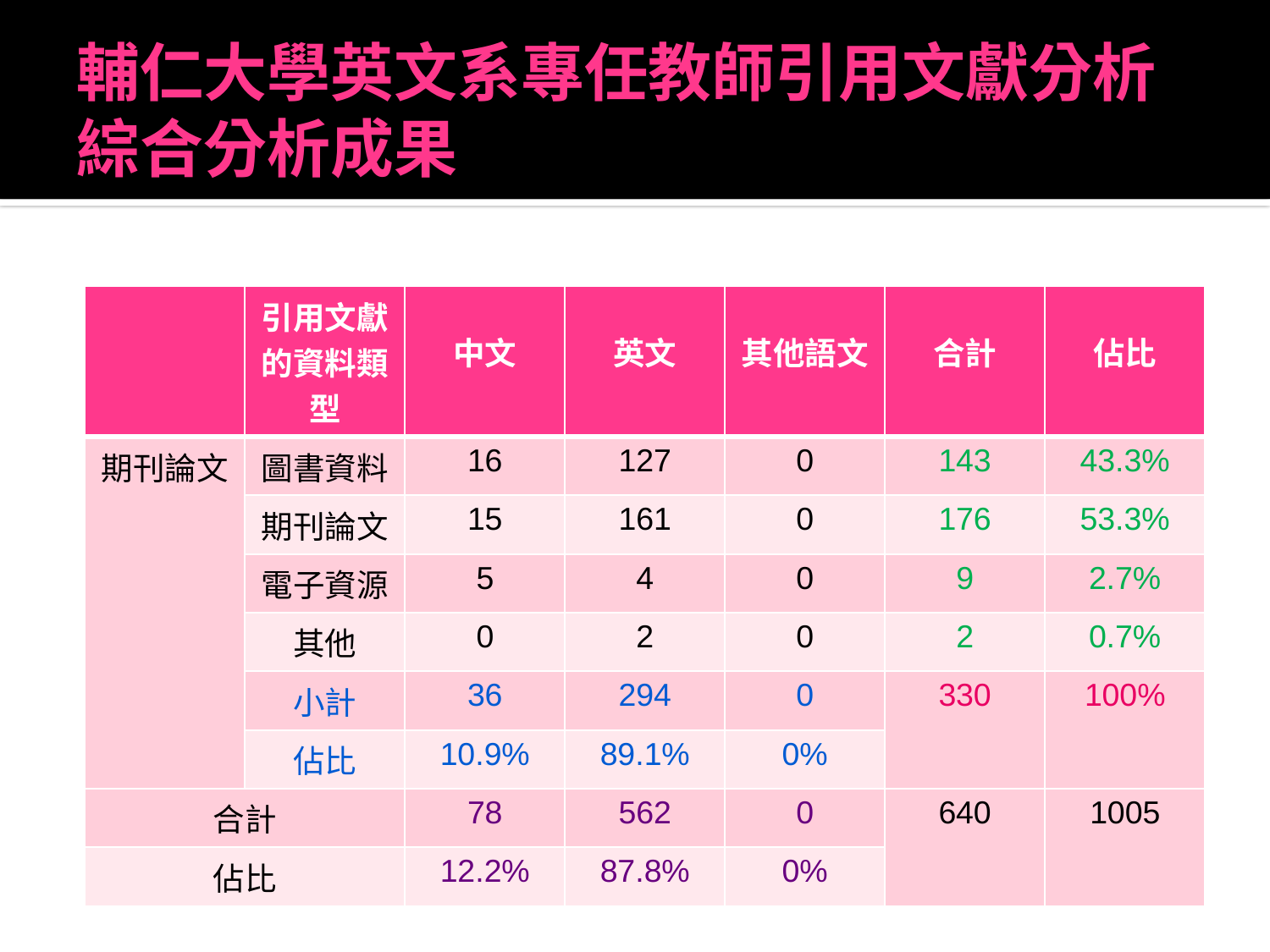

# 輔仁大學英文系專任教師引用文獻分析 綜合分析成果
|  | 引用文獻的資料類型 | 中文 | 英文 | 其他語文 | 合計 | 佔比 |
| --- | --- | --- | --- | --- | --- | --- |
| 期刊論文 | 圖書資料 | 16 | 127 | 0 | 143 | 43.3% |
|  | 期刊論文 | 15 | 161 | 0 | 176 | 53.3% |
|  | 電子資源 | 5 | 4 | 0 | 9 | 2.7% |
|  | 其他 | 0 | 2 | 0 | 2 | 0.7% |
|  | 小計 | 36 | 294 | 0 | 330 | 100% |
|  | 佔比 | 10.9% | 89.1% | 0% |  |  |
| 合計 |  | 78 | 562 | 0 | 640 | 1005 |
| 佔比 |  | 12.2% | 87.8% | 0% |  |  |